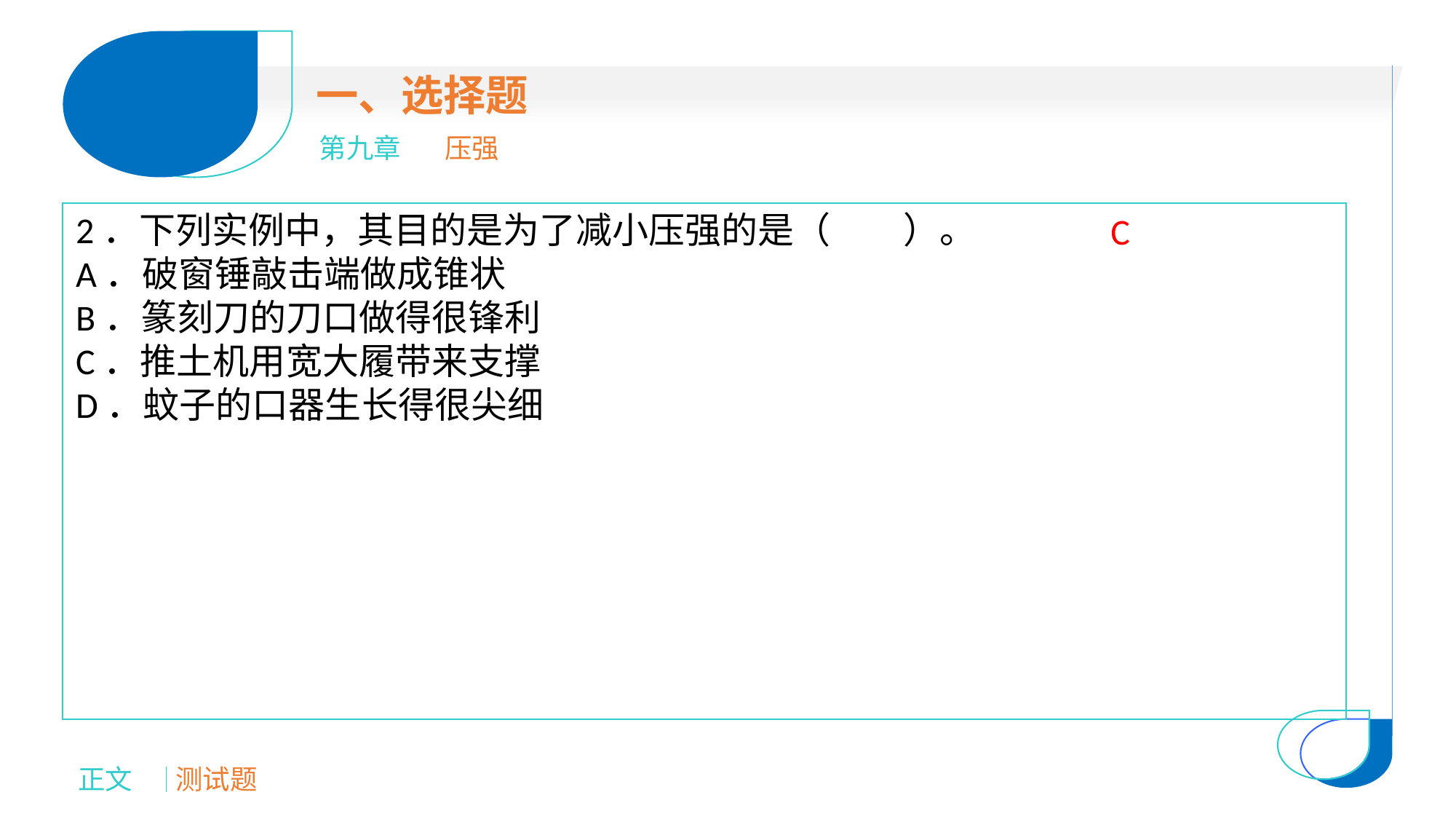

一、选择题

第九章
压强
2．下列实例中，其目的是为了减小压强的是（　　）。
A．破窗锤敲击端做成锥状
B．篆刻刀的刀口做得很锋利
C．推土机用宽大履带来支撑
D．蚊子的口器生长得很尖细

C

正文
测试题